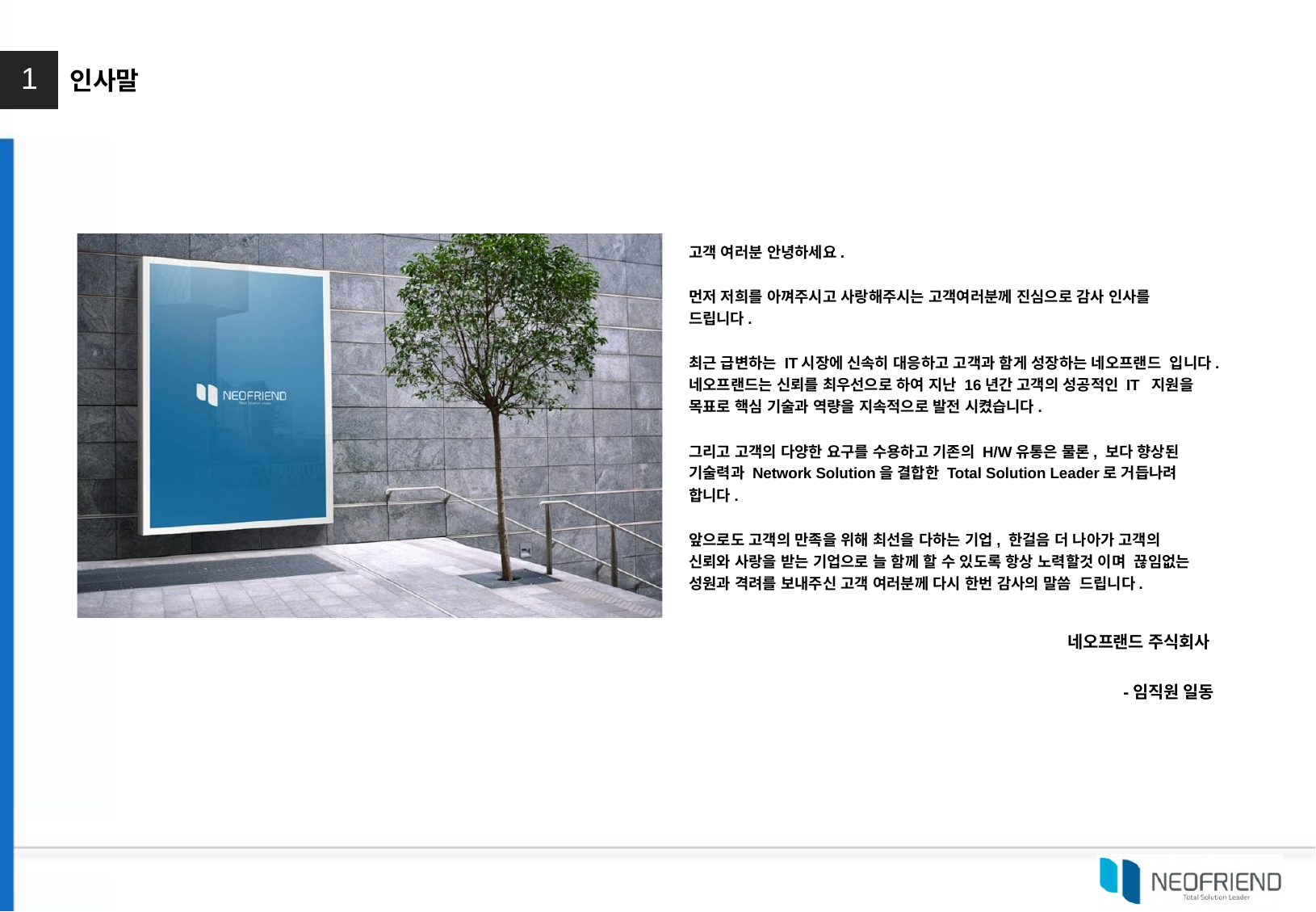

1
인사말

고객 여러분 안녕하세요.

먼저 저희를 아껴주시고 사랑해주시는 고객여러분께 진심으로 감사 인사를
드립니다.

최근 급변하는 IT시장에 신속히 대응하고 고객과 함게 성장하는 네오프랜드  입니다. 네오프랜드는 신뢰를 최우선으로 하여 지난 16년간 고객의 성공적인 IT  지원을 목표로 핵심 기술과 역량을 지속적으로 발전 시켰습니다.

그리고 고객의 다양한 요구를 수용하고 기존의 H/W유통은 물론, 보다 향상된  기술력과 Network Solution을 결합한 Total Solution Leader로 거듭나려  합니다.

앞으로도 고객의 만족을 위해 최선을 다하는 기업, 한걸음 더 나아가 고객의  신뢰와 사랑을 받는 기업으로 늘 함께 할 수 있도록 항상 노력할것 이며  끊임없는 성원과 격려를 보내주신 고객 여러분께 다시 한번 감사의 말씀  드립니다.

네오프랜드 주식회사

-임직원 일동